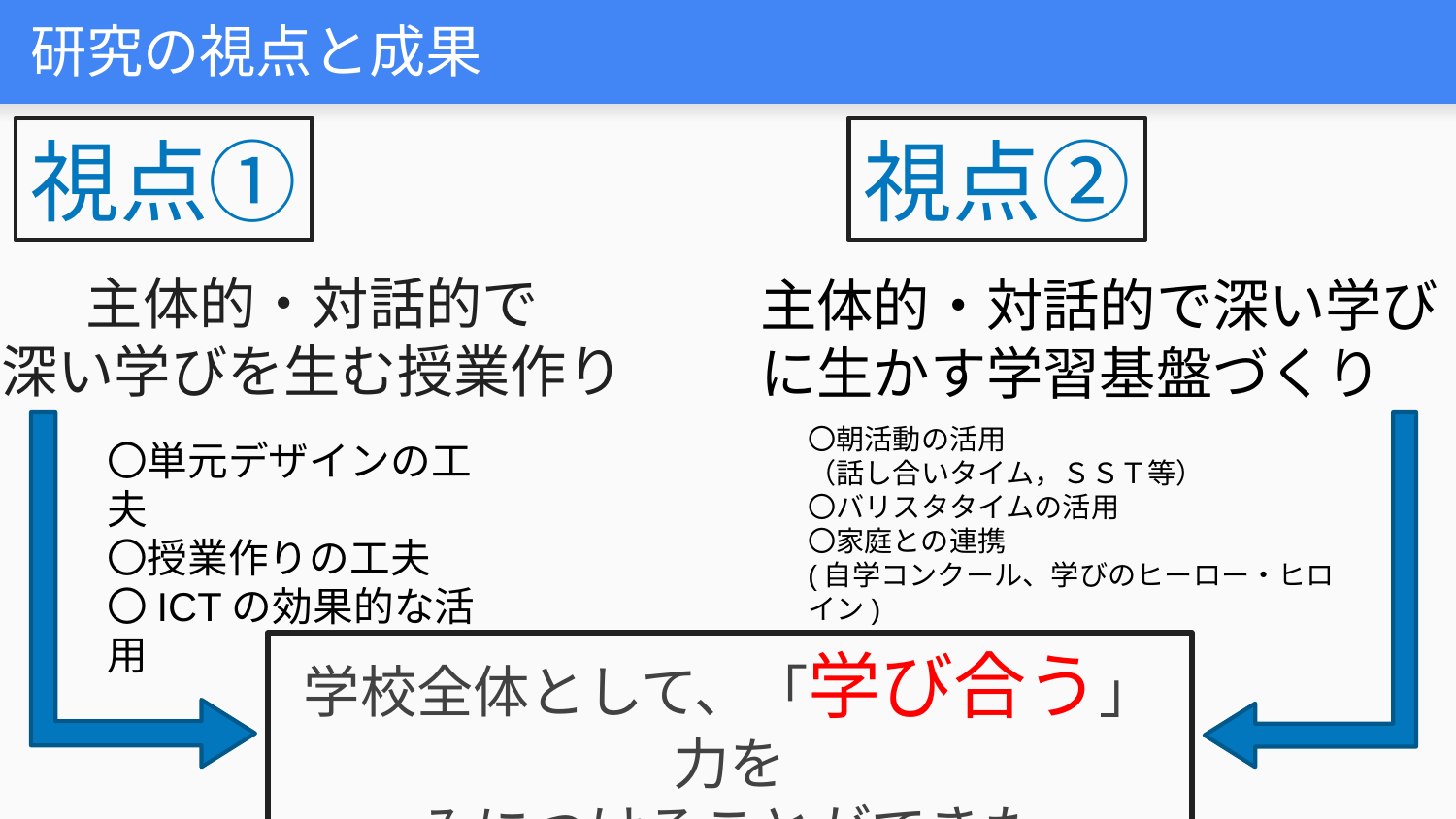

# 研究の視点と成果
視点②
視点①
主体的・対話的で
深い学びを生む授業作り
主体的・対話的で深い学びに生かす学習基盤づくり
〇朝活動の活用
（話し合いタイム，ＳＳＴ等）
〇バリスタタイムの活用
〇家庭との連携
(自学コンクール、学びのヒーロー・ヒロイン)
〇単元デザインの工夫
〇授業作りの工夫
〇ICTの効果的な活用

学校全体として、「学び合う」力を
みにつけることができた